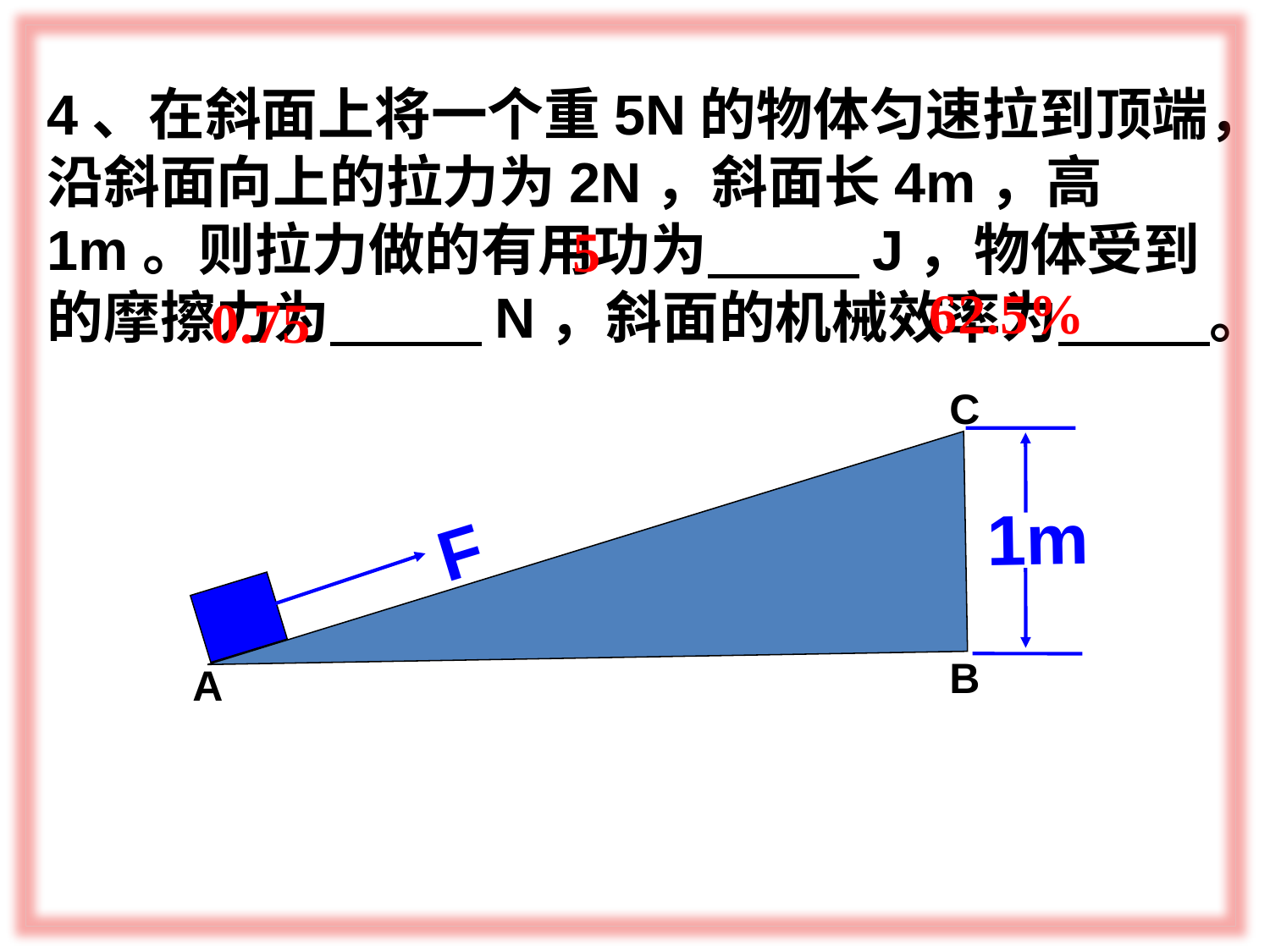

4、在斜面上将一个重5N的物体匀速拉到顶端，沿斜面向上的拉力为2N，斜面长4m，高1m。则拉力做的有用功为　   　J，物体受到的摩擦力为　   　N，斜面的机械效率为　   　。
5
62.5%
0.75
C

1m
F

B
A